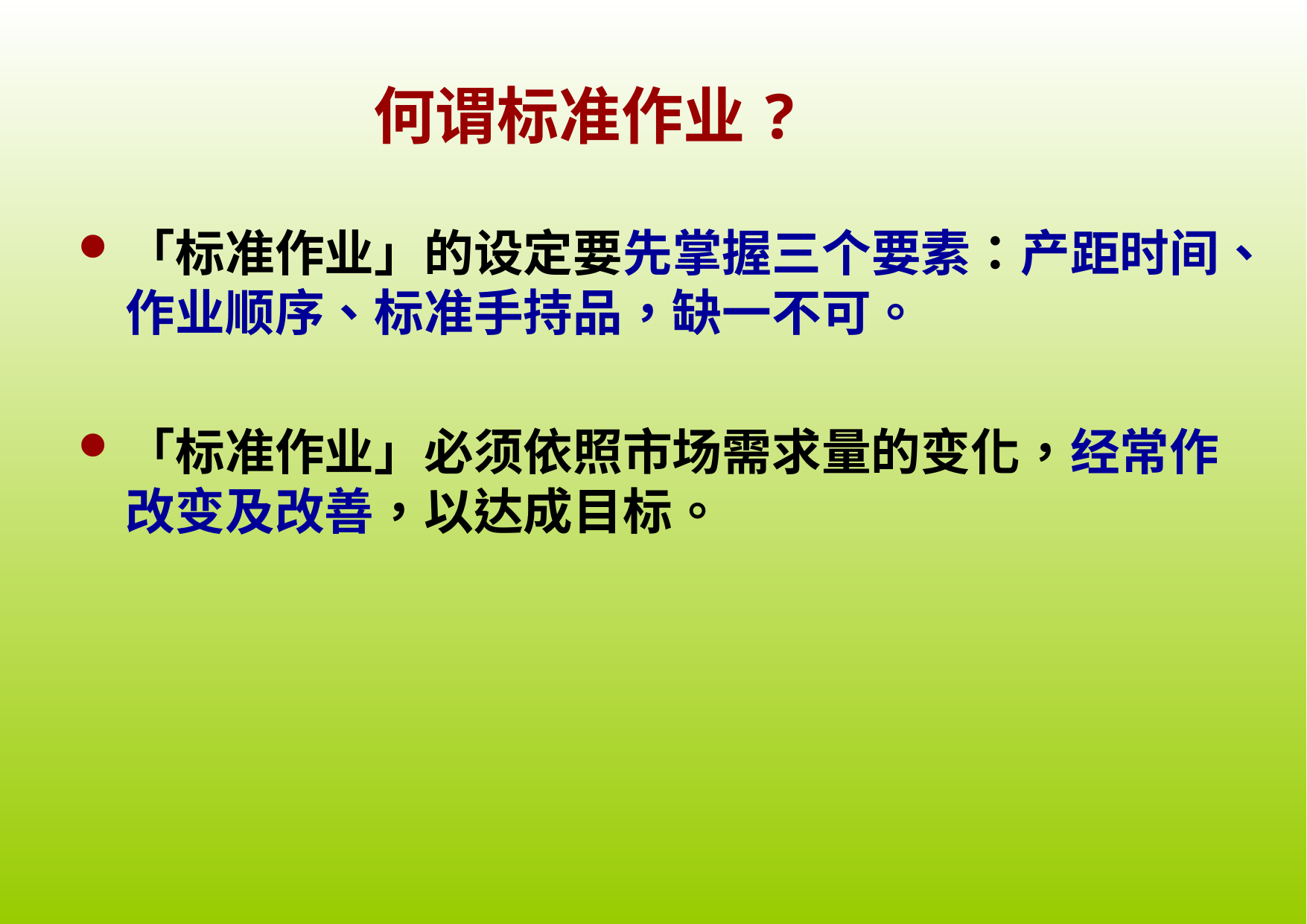

# 何谓标准作业?
「标准作业」的设定要先掌握三个要素：产距时间、作业顺序、标准手持品，缺一不可。

「标准作业」必须依照市场需求量的变化，经常作改变及改善，以达成目标。
5